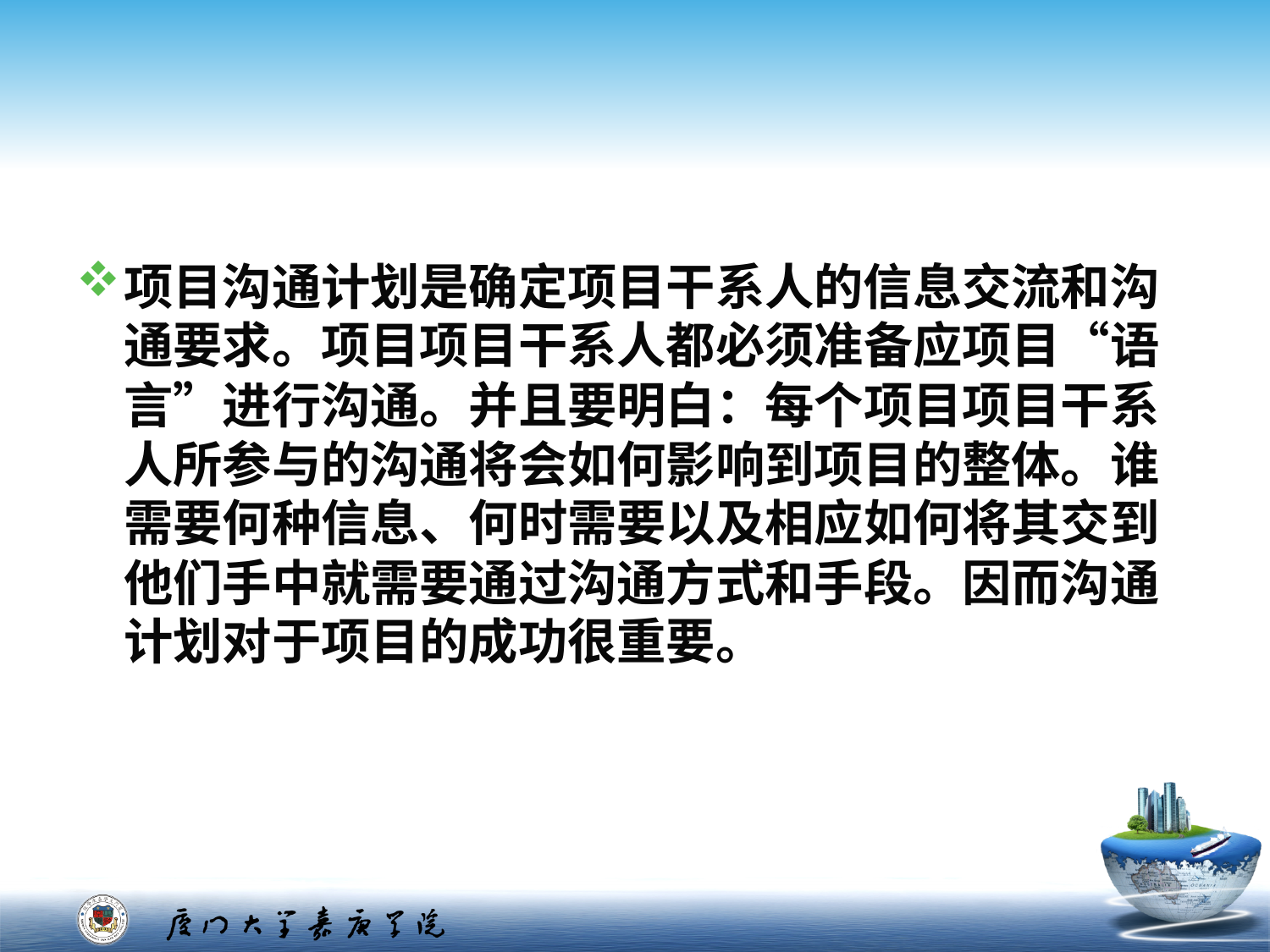

项目沟通计划是确定项目干系人的信息交流和沟通要求。项目项目干系人都必须准备应项目“语言”进行沟通。并且要明白：每个项目项目干系人所参与的沟通将会如何影响到项目的整体。谁需要何种信息、何时需要以及相应如何将其交到他们手中就需要通过沟通方式和手段。因而沟通计划对于项目的成功很重要。